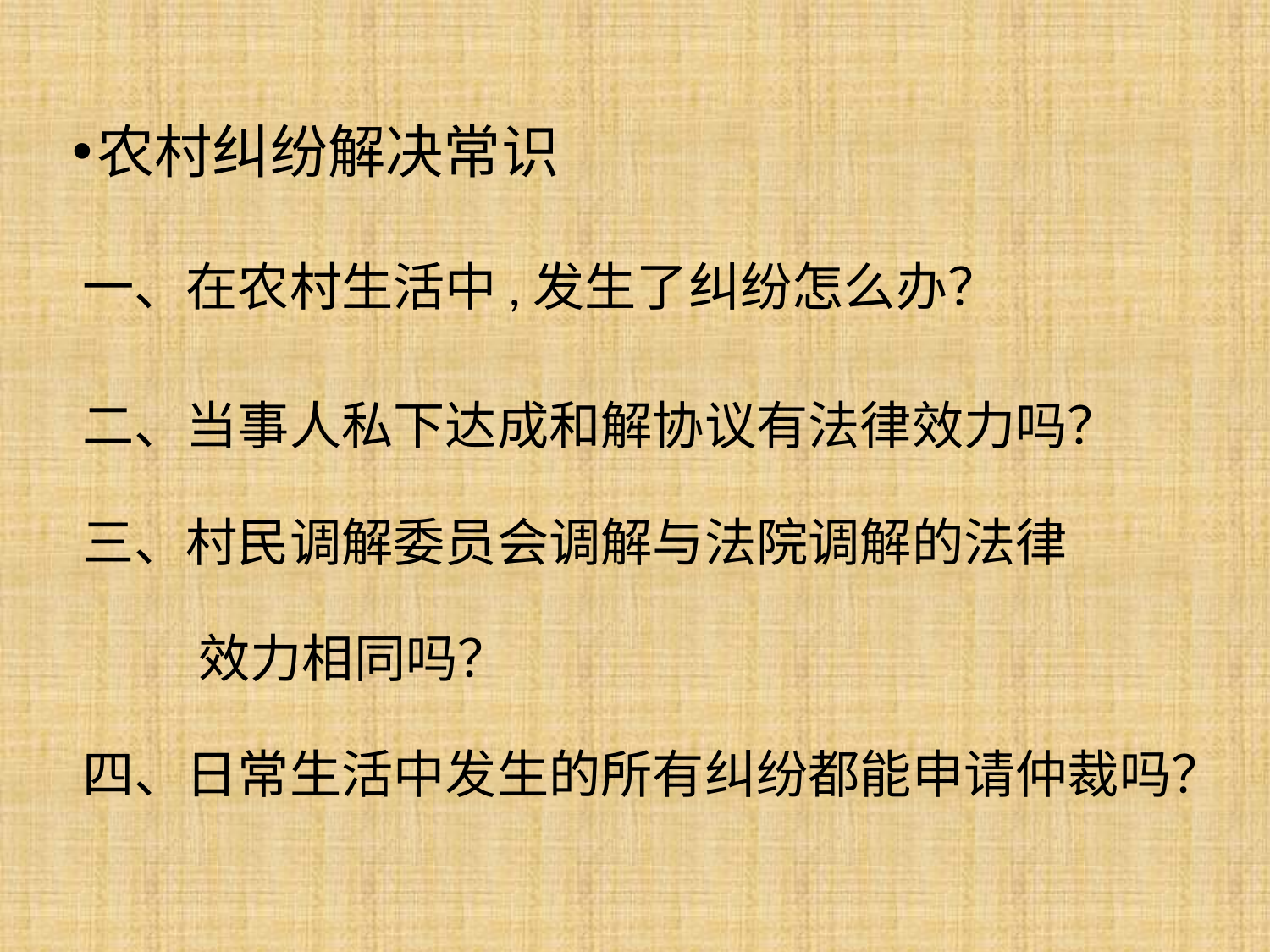

# 农村纠纷解决常识
一、在农村生活中,发生了纠纷怎么办？

二、当事人私下达成和解协议有法律效力吗？
三、村民调解委员会调解与法院调解的法律
         效力相同吗？
四、日常生活中发生的所有纠纷都能申请仲裁吗？